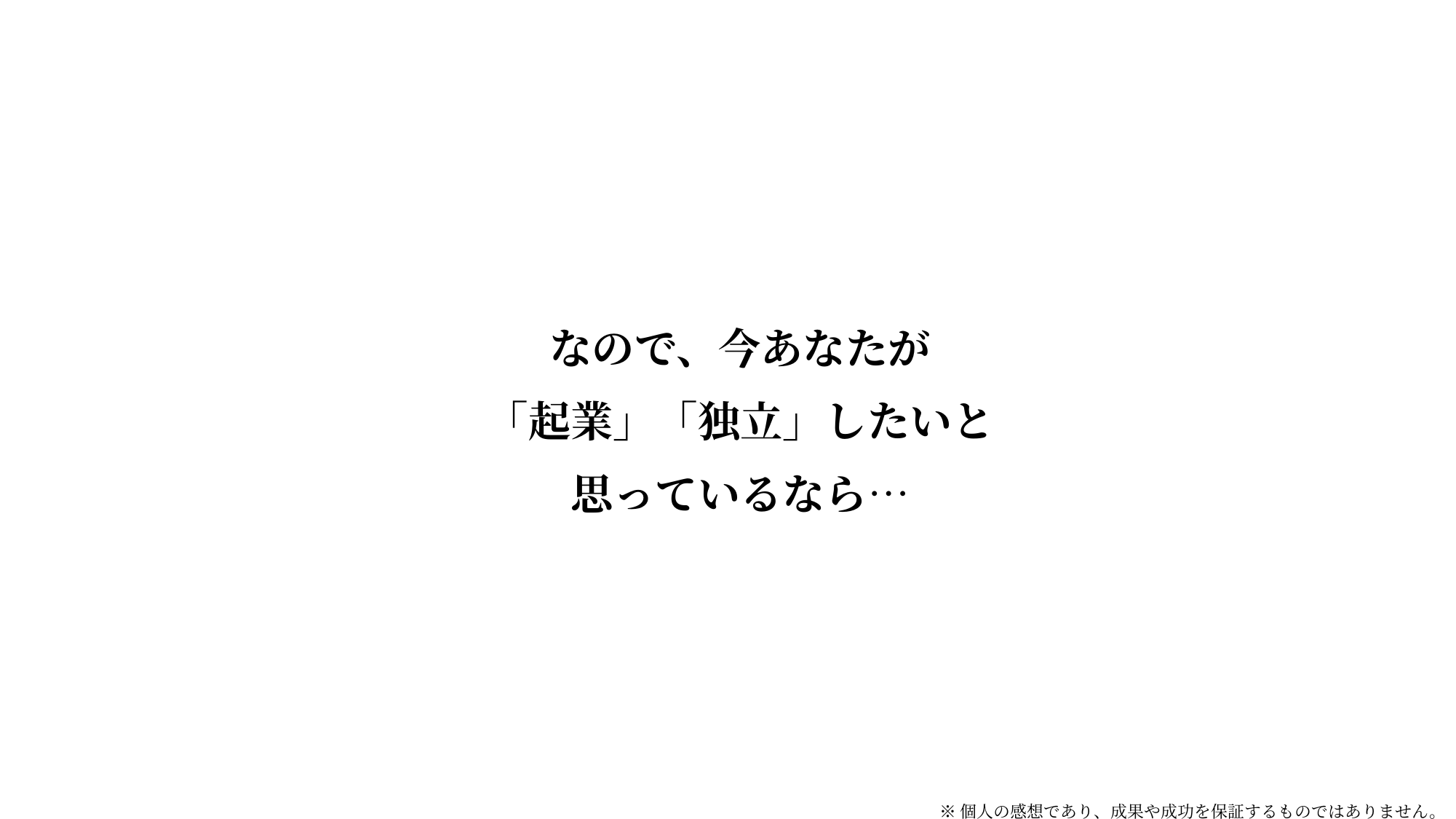

なので、今あなたが
「起業」「独立」したいと
思っているなら…
※個人の感想であり、成果や成功を保証するものではありません。